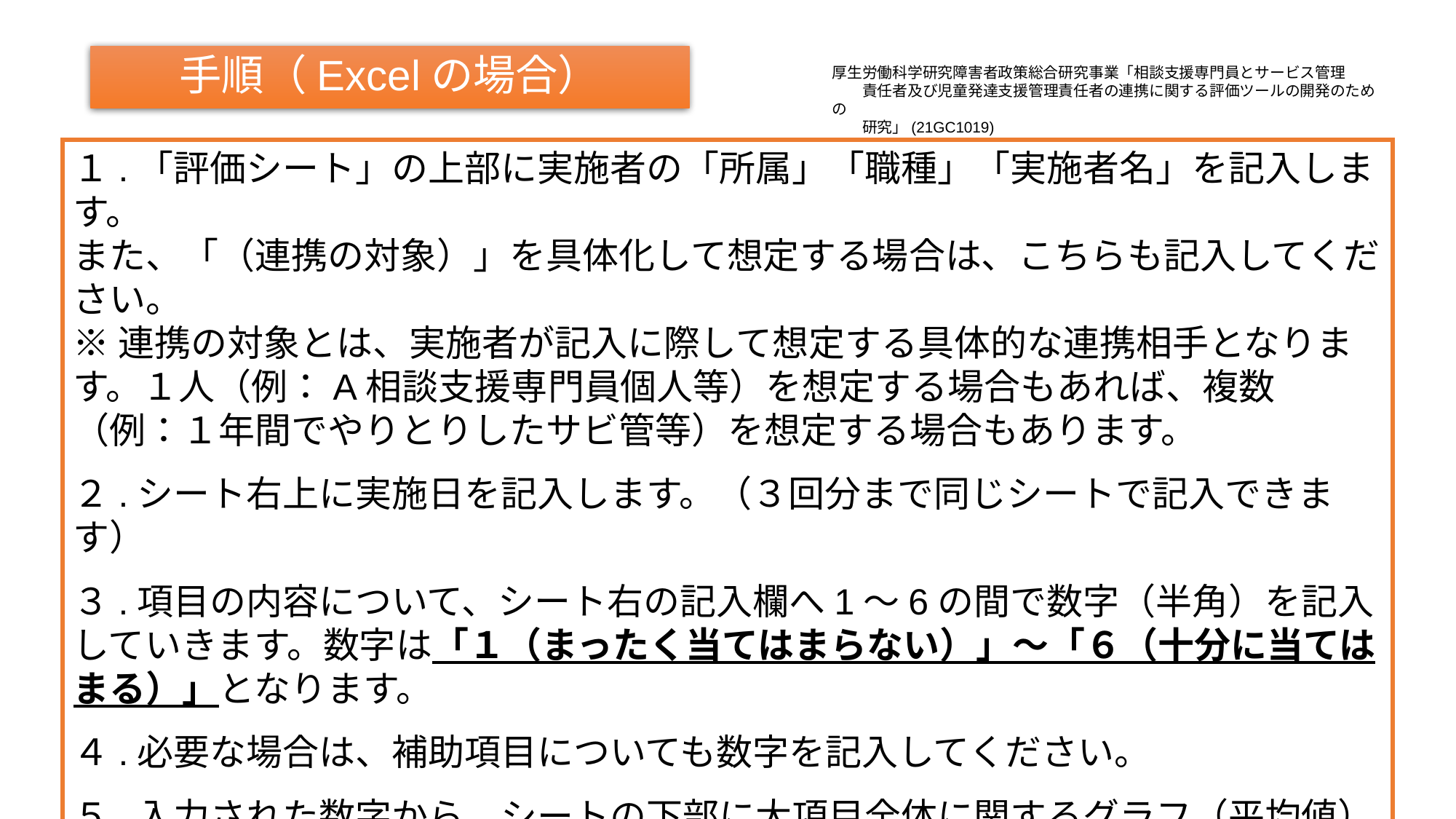

# 手順（Excelの場合）
厚生労働科学研究障害者政策総合研究事業「相談支援専門員とサービス管理
　　責任者及び児童発達支援管理責任者の連携に関する評価ツールの開発のための
　　研究」(21GC1019)
１.「評価シート」の上部に実施者の「所属」「職種」「実施者名」を記入します。
また、「（連携の対象）」を具体化して想定する場合は、こちらも記入してください。
※連携の対象とは、実施者が記入に際して想定する具体的な連携相手となります。１人（例：A相談支援専門員個人等）を想定する場合もあれば、複数（例：１年間でやりとりしたサビ管等）を想定する場合もあります。

２.シート右上に実施日を記入します。（３回分まで同じシートで記入できます）

３.項目の内容について、シート右の記入欄へ1～6の間で数字（半角）を記入していきます。数字は「１（まったく当てはまらない）」～「６（十分に当てはまる）」となります。

４.必要な場合は、補助項目についても数字を記入してください。

５.入力された数字から、シートの下部に大項目全体に関するグラフ（平均値）、下位項目別に関するグラフ（入力値）が表示されます。

６.必要な場合は印刷出力も可能です。